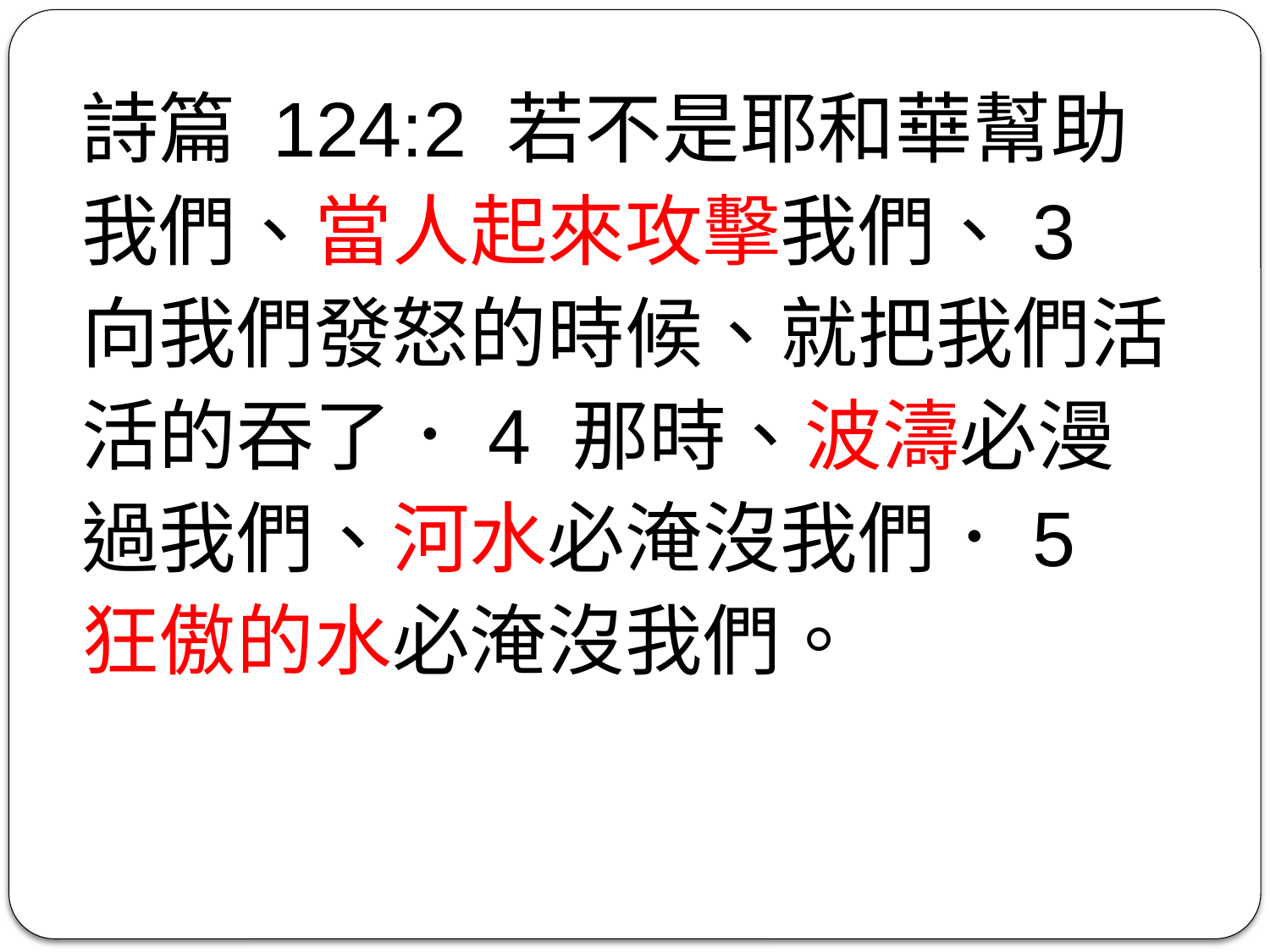

詩篇 124:2 若不是耶和華幫助我們、當人起來攻擊我們、3 向我們發怒的時候、就把我們活活的吞了．4 那時、波濤必漫過我們、河水必淹沒我們．5 狂傲的水必淹沒我們。